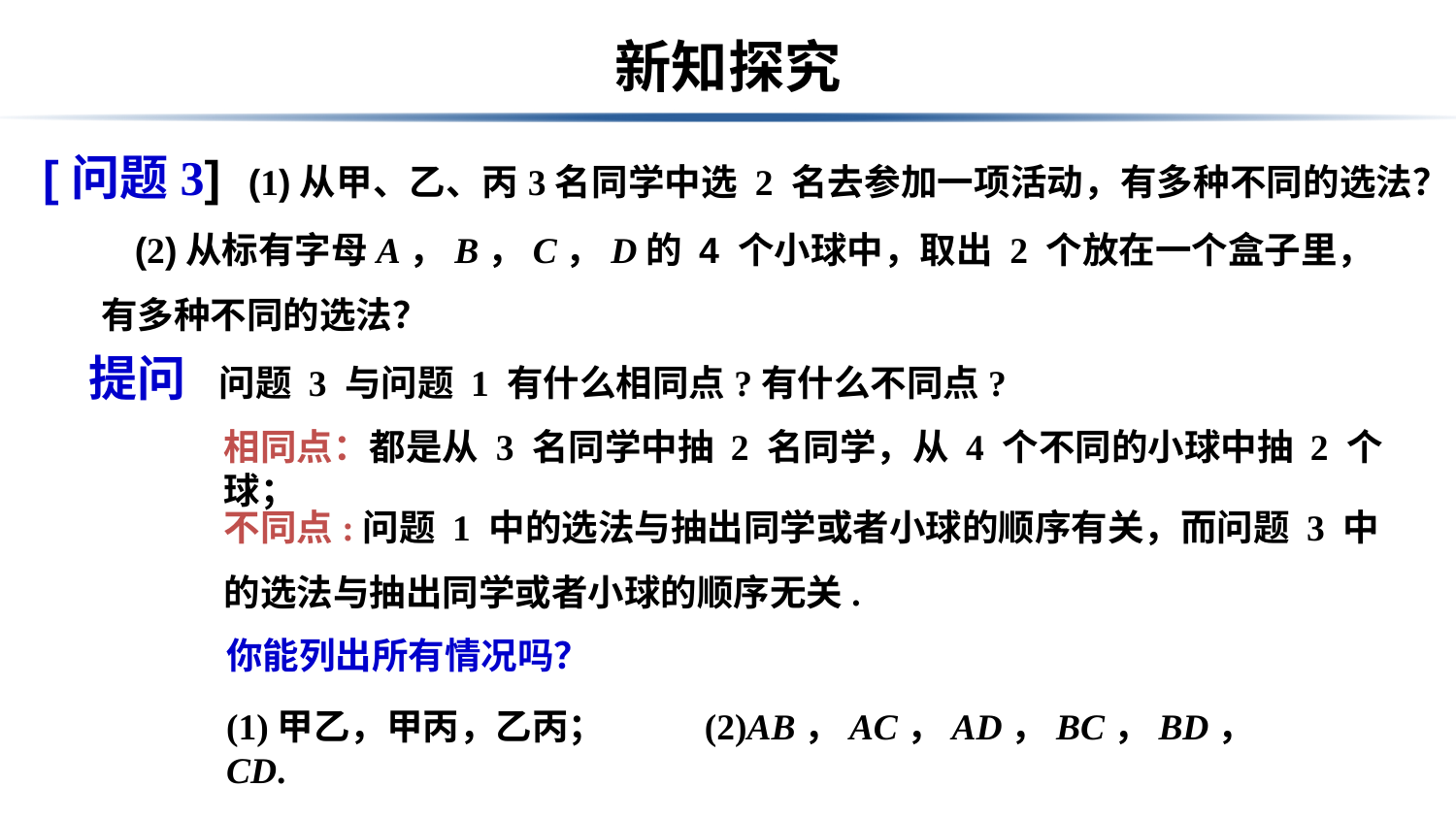

# 新知探究
[问题3]  (1)从甲、乙、丙3名同学中选 2 名去参加一项活动，有多种不同的选法？
         (2)从标有字母A，B，C，D的 4 个小球中，取出 2 个放在一个盒子里，
      有多种不同的选法？
提问    问题 3 与问题 1 有什么相同点?有什么不同点?
相同点：都是从 3 名同学中抽 2 名同学，从 4 个不同的小球中抽 2 个球；
不同点:问题 1 中的选法与抽出同学或者小球的顺序有关，而问题 3 中的选法与抽出同学或者小球的顺序无关.
你能列出所有情况吗？
(1)甲乙，甲丙，乙丙；           (2)AB，AC，AD，BC，BD，CD.